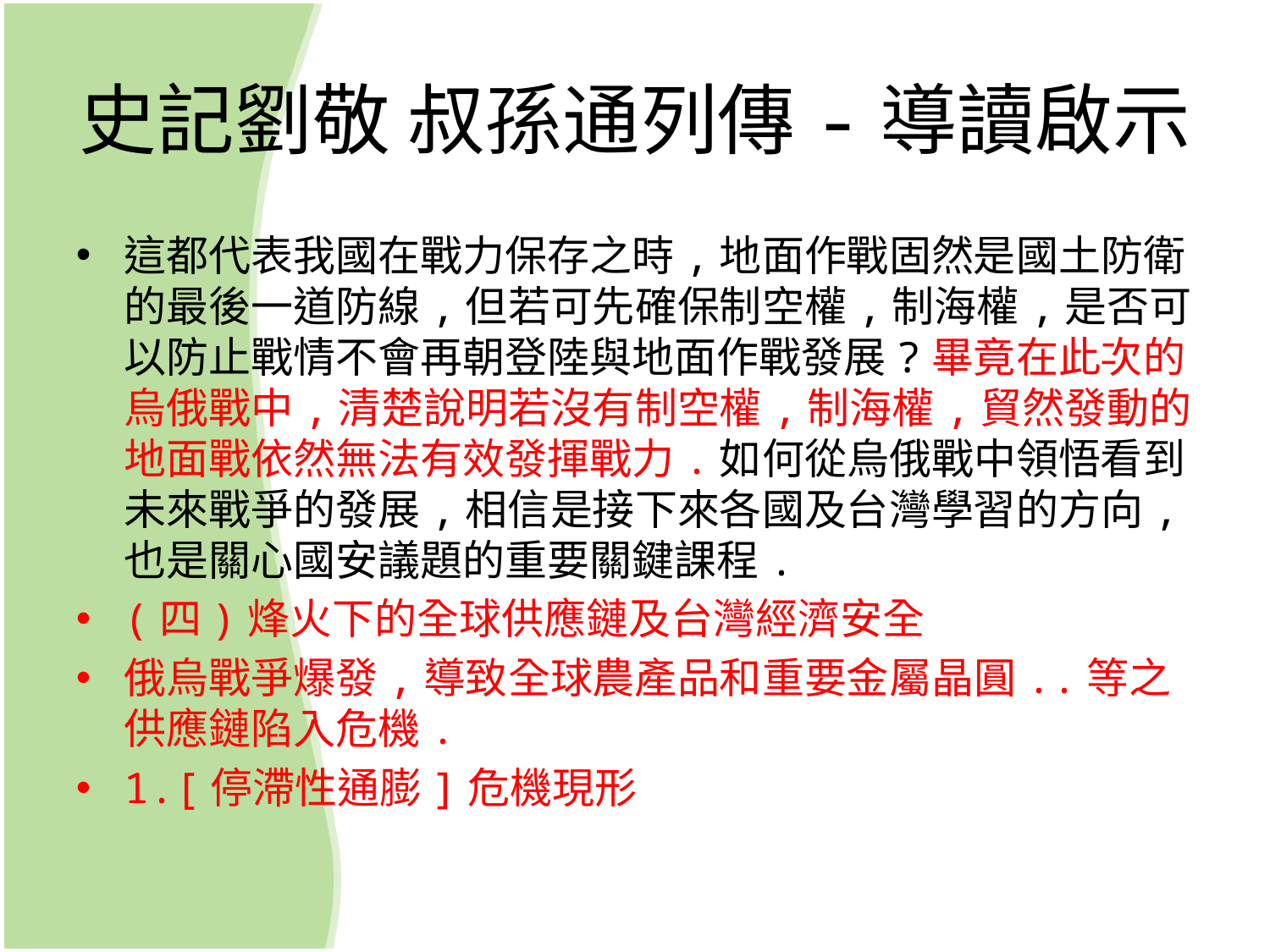

# 史記劉敬 叔孫通列傳-導讀啟示
這都代表我國在戰力保存之時,地面作戰固然是國土防衛的最後一道防線,但若可先確保制空權,制海權,是否可以防止戰情不會再朝登陸與地面作戰發展?畢竟在此次的烏俄戰中,清楚說明若沒有制空權,制海權,貿然發動的地面戰依然無法有效發揮戰力.如何從烏俄戰中領悟看到未來戰爭的發展,相信是接下來各國及台灣學習的方向,也是關心國安議題的重要關鍵課程.
(四)烽火下的全球供應鏈及台灣經濟安全
俄烏戰爭爆發,導致全球農產品和重要金屬晶圓..等之供應鏈陷入危機.
1.[停滯性通膨]危機現形